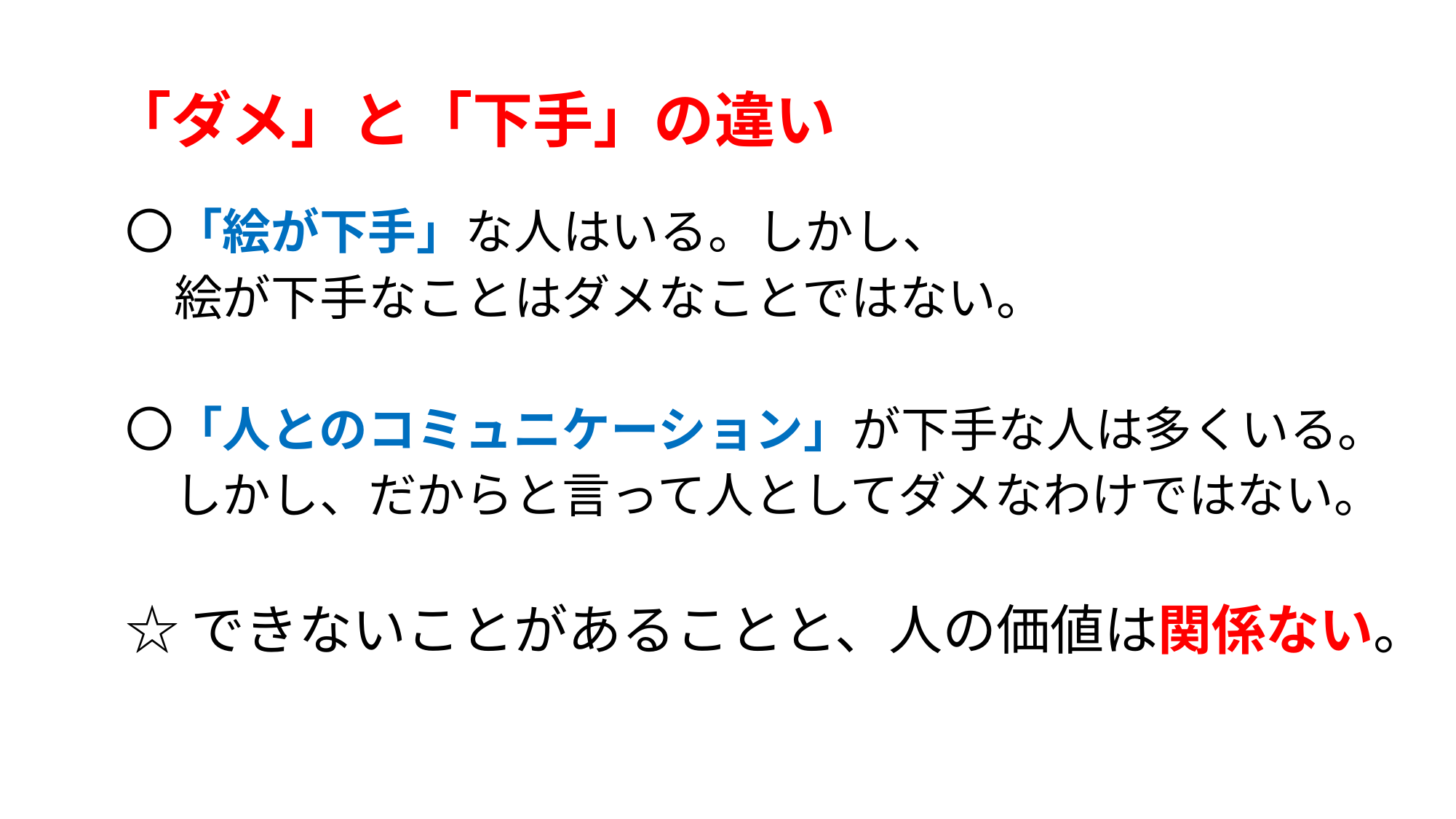

# 「ダメ」と「下手」の違い
〇「絵が下手」な人はいる。しかし、
　絵が下手なことはダメなことではない。

〇「人とのコミュニケーション」が下手な人は多くいる。
　しかし、だからと言って人としてダメなわけではない。

☆できないことがあることと、人の価値は関係ない。